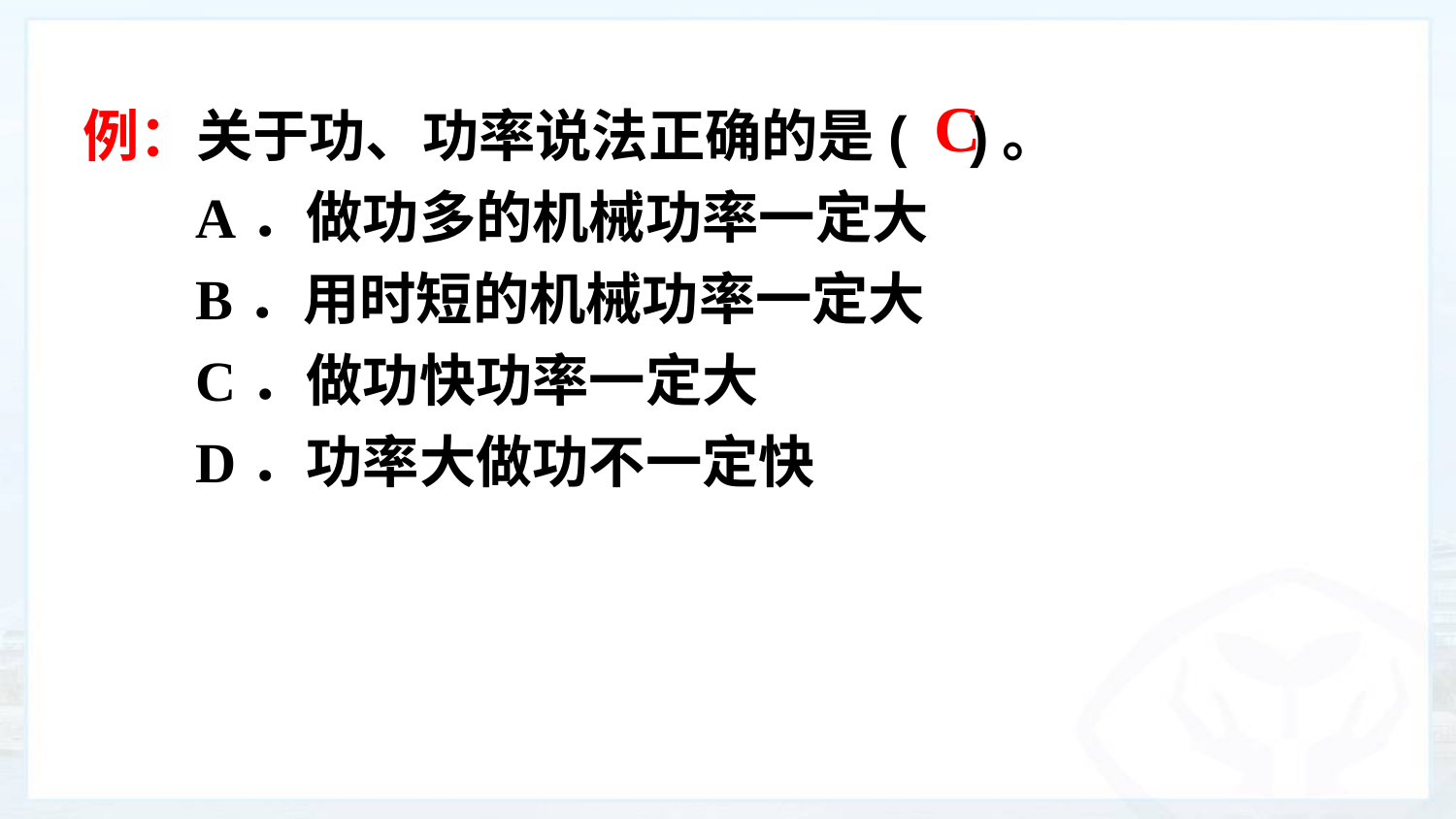

二、巩固练习
例：关于功、功率说法正确的是(    )。
        A．做功多的机械功率一定大
        B．用时短的机械功率一定大
        C．做功快功率一定大
        D．功率大做功不一定快
 C